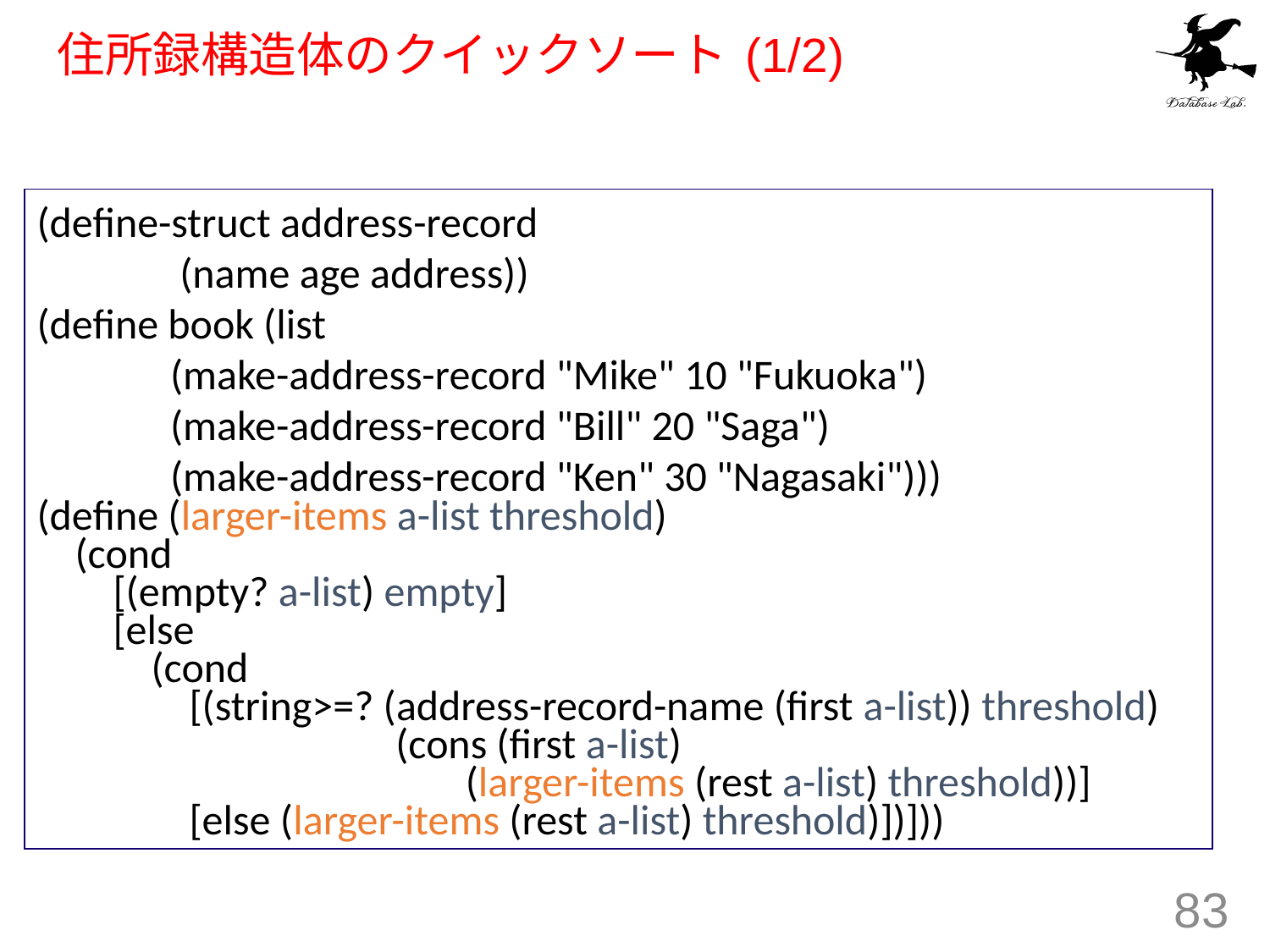

# 住所録構造体のクイックソート (1/2)
(define-struct address-record
               (name age address))
(define book (list
              (make-address-record "Mike" 10 "Fukuoka")
              (make-address-record "Bill" 20 "Saga")
              (make-address-record "Ken" 30 "Nagasaki")))
(define (larger-items a-list threshold)
    (cond
        [(empty? a-list) empty]
        [else
            (cond
                [(string>=? (address-record-name (first a-list)) threshold)
		           (cons (first a-list)
                                             (larger-items (rest a-list) threshold))]
                [else (larger-items (rest a-list) threshold)])]))
83